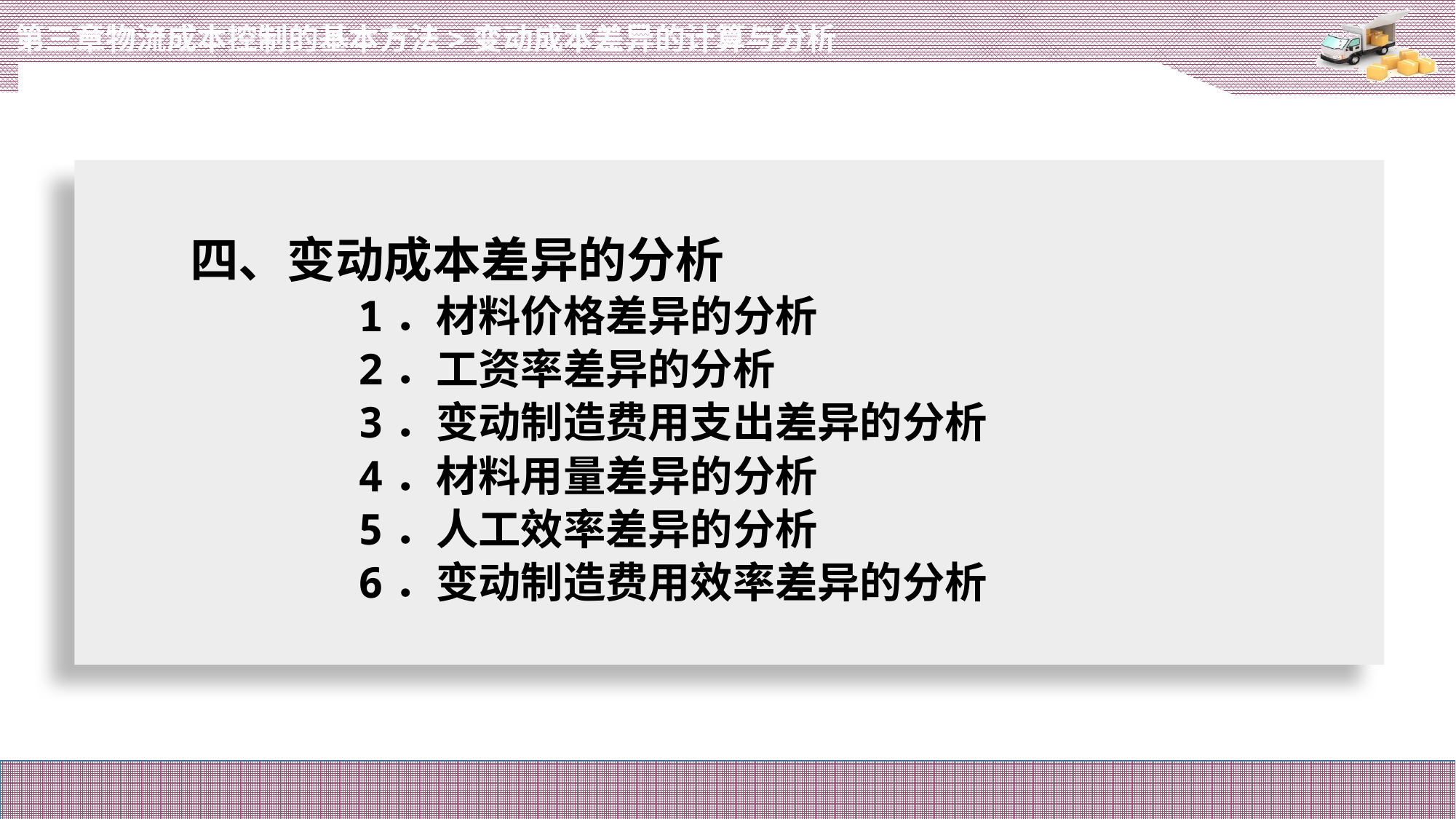

第三章物流成本控制的基本方法>变动成本差异的计算与分析
# 四、变动成本差异的分析
1．材料价格差异的分析
2．工资率差异的分析
3．变动制造费用支出差异的分析
4．材料用量差异的分析
5．人工效率差异的分析
6．变动制造费用效率差异的分析